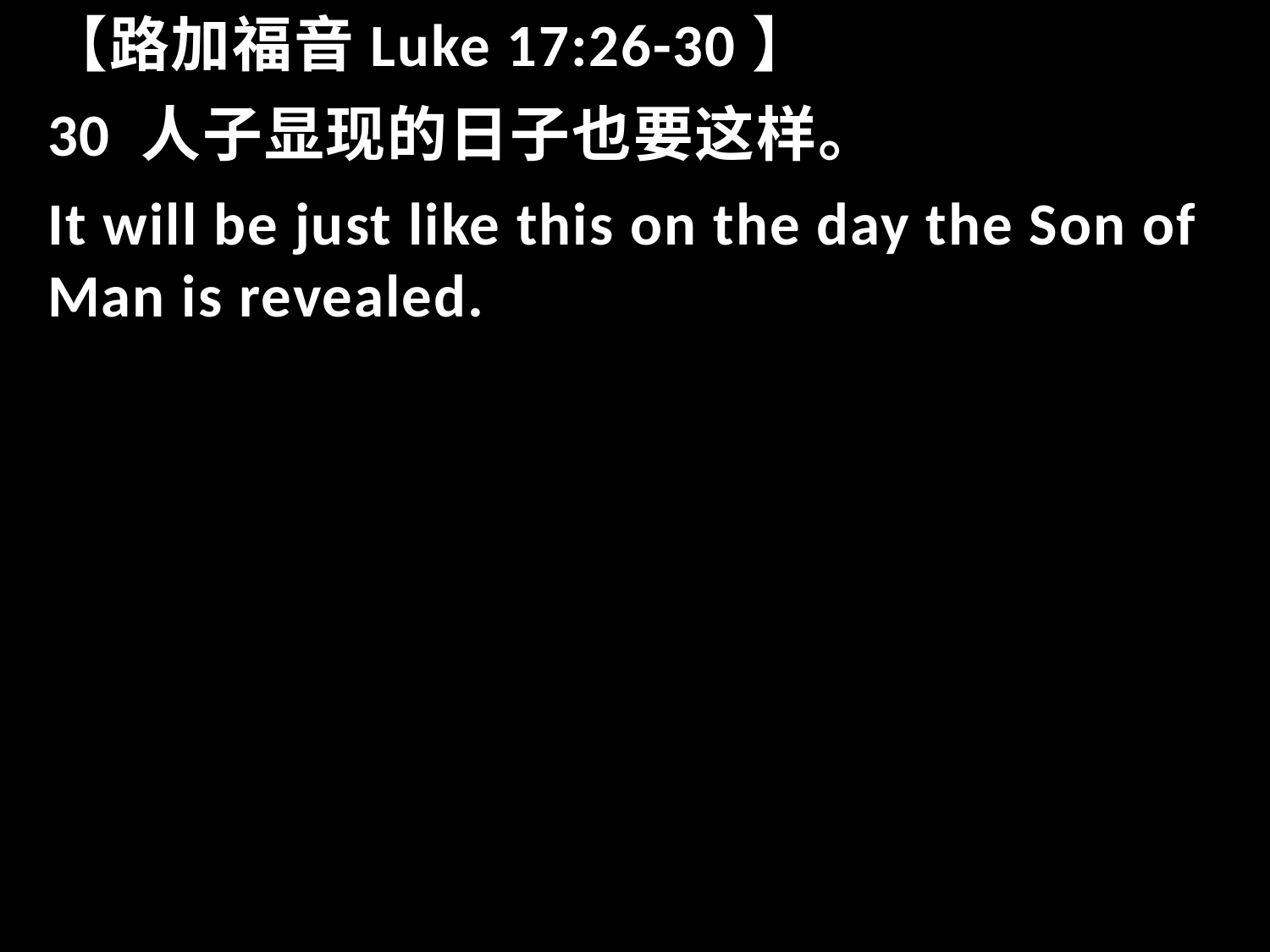

【路加福音Luke 17:26-30】
30 人子显现的日子也要这样。
It will be just like this on the day the Son of Man is revealed.